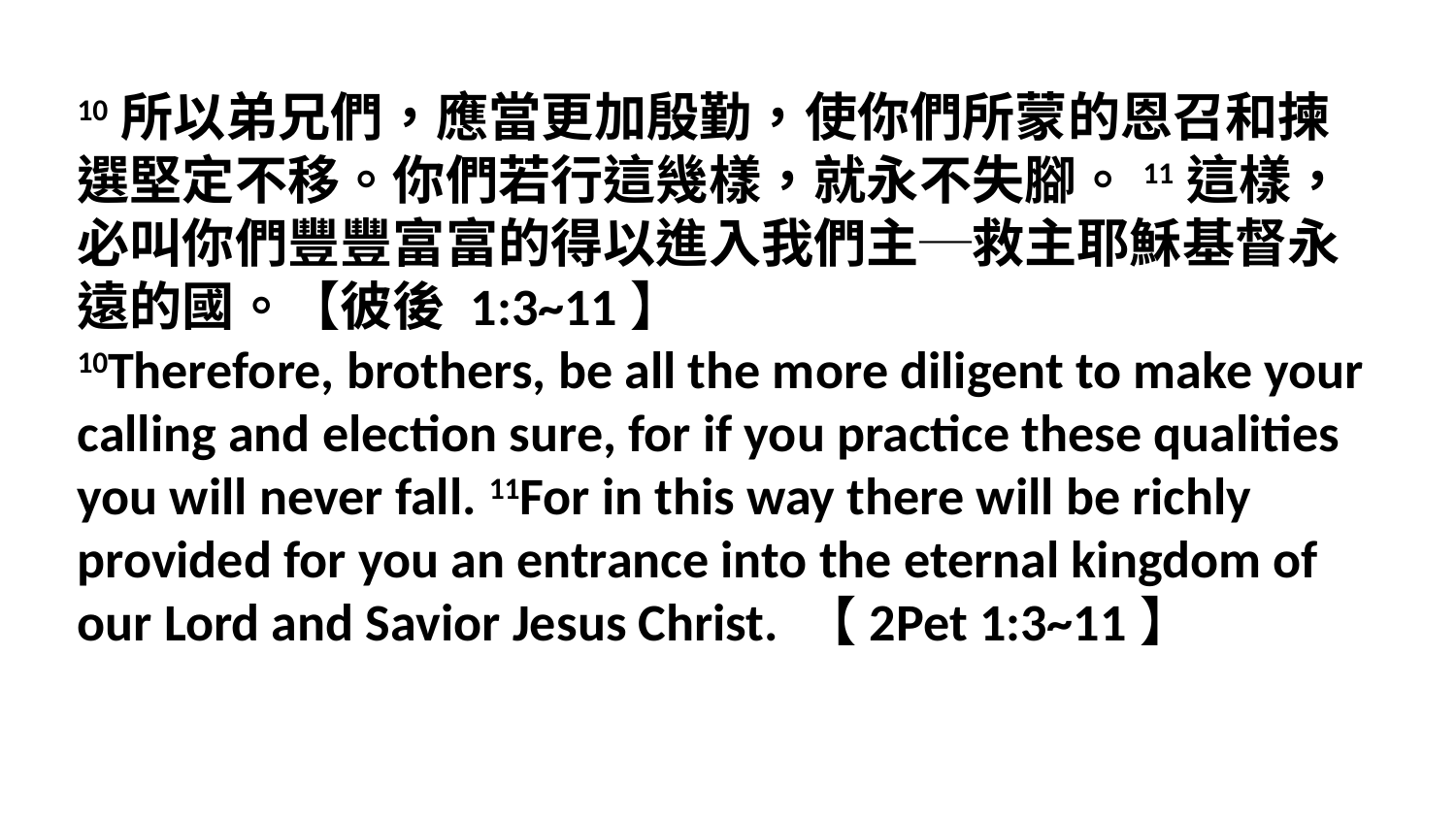

10所以弟兄們，應當更加殷勤，使你們所蒙的恩召和揀選堅定不移。你們若行這幾樣，就永不失腳。11這樣，必叫你們豐豐富富的得以進入我們主─救主耶穌基督永遠的國。【彼後 1:3~11】
10Therefore, brothers, be all the more diligent to make your calling and election sure, for if you practice these qualities you will never fall. 11For in this way there will be richly provided for you an entrance into the eternal kingdom of our Lord and Savior Jesus Christ. 【2Pet 1:3~11】